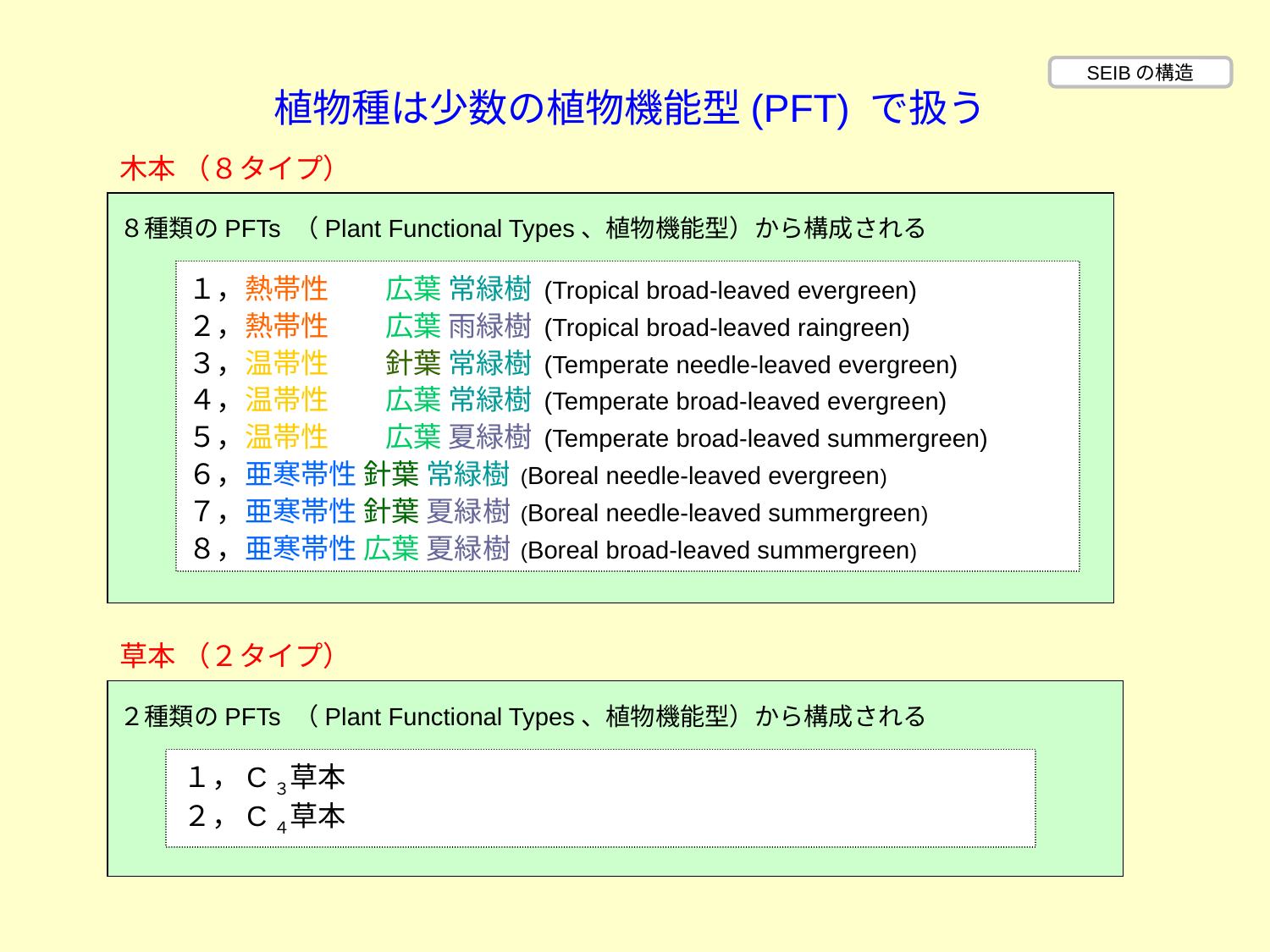

SEIBの構造
植物種は少数の植物機能型(PFT) で扱う
木本 （８タイプ）

８種類のPFTs （Plant Functional Types、植物機能型）から構成される
１，熱帯性　　広葉 常緑樹 (Tropical broad-leaved evergreen)
２，熱帯性　　広葉 雨緑樹 (Tropical broad-leaved raingreen)
３，温帯性　　針葉 常緑樹 (Temperate needle-leaved evergreen)
４，温帯性　　広葉 常緑樹 (Temperate broad-leaved evergreen)
５，温帯性　　広葉 夏緑樹 (Temperate broad-leaved summergreen)
６，亜寒帯性 針葉 常緑樹 (Boreal needle-leaved evergreen)
７，亜寒帯性 針葉 夏緑樹 (Boreal needle-leaved summergreen)
８，亜寒帯性 広葉 夏緑樹 (Boreal broad-leaved summergreen)
草本 （２タイプ）

２種類のPFTs （Plant Functional Types、植物機能型）から構成される

１，C３草本
２，C４草本